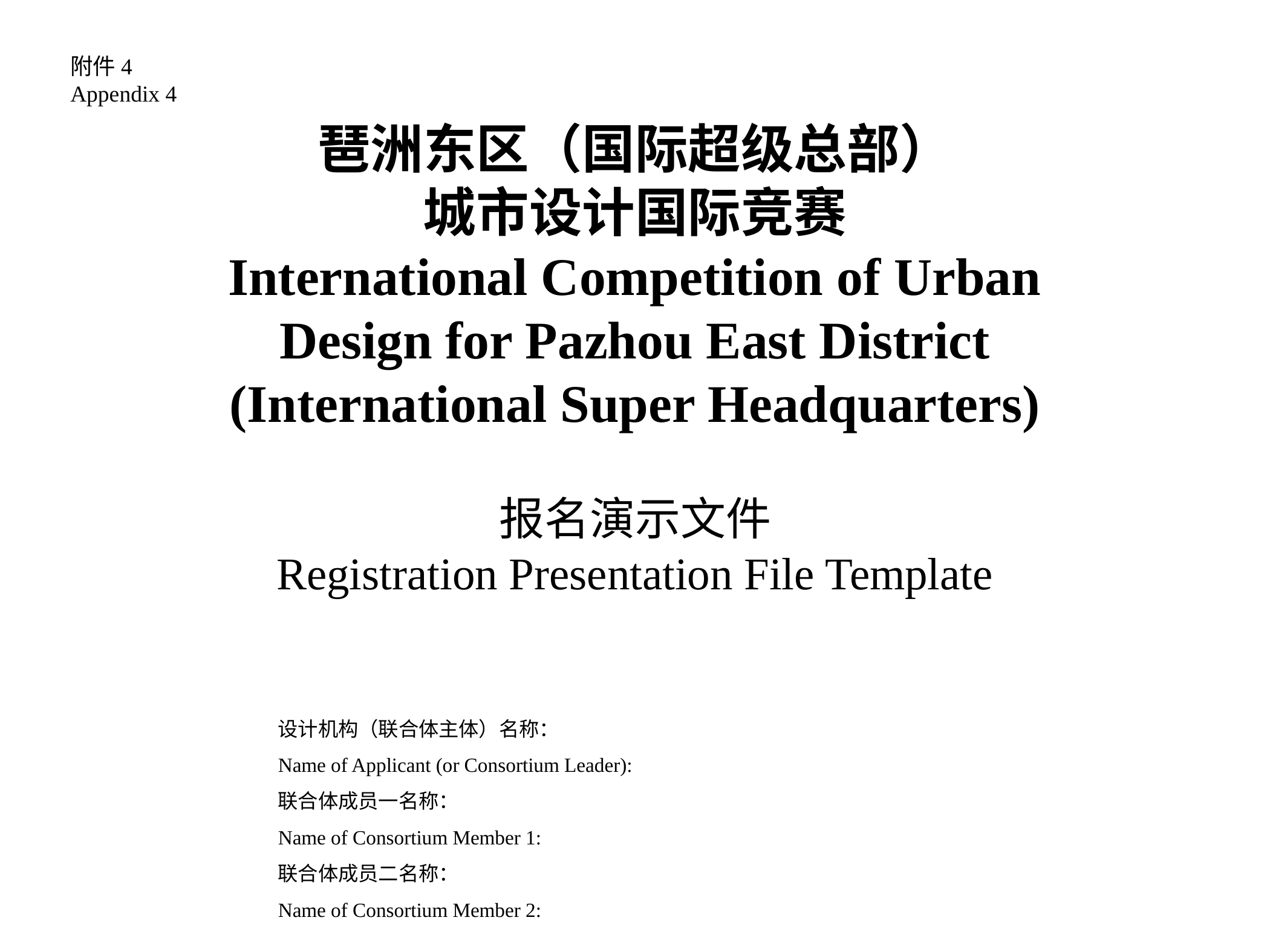

附件4
Appendix 4
琶洲东区（国际超级总部）
城市设计国际竞赛
International Competition of Urban Design for Pazhou East District (International Super Headquarters)
报名演示文件
Registration Presentation File Template
设计机构（联合体主体）名称：
Name of Applicant (or Consortium Leader):
联合体成员一名称：
Name of Consortium Member 1:
联合体成员二名称：
Name of Consortium Member 2: